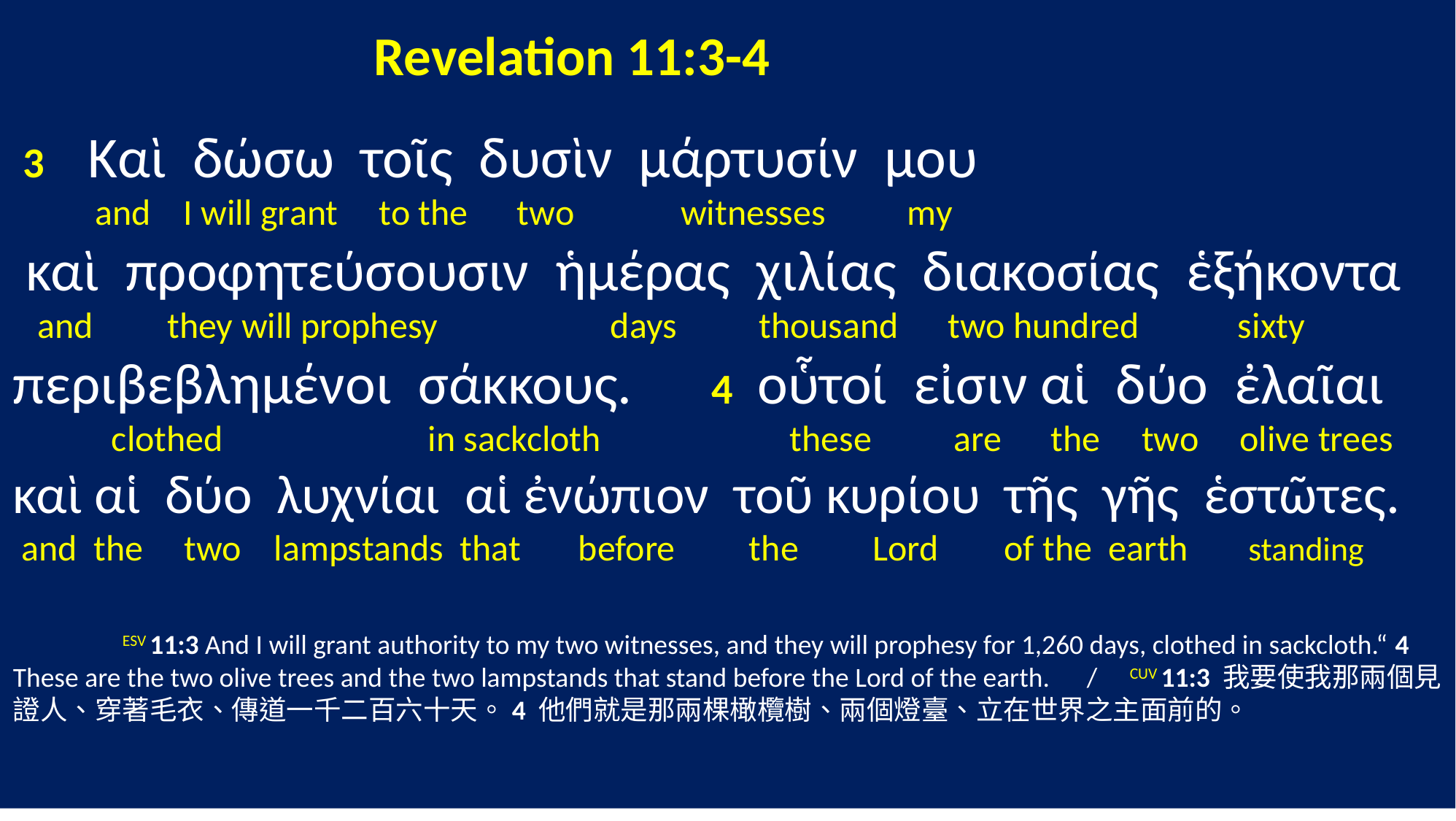

Revelation 11:3-4

 3    Καὶ  δώσω  τοῖς  δυσὶν  μάρτυσίν  μου
          and    I will grant     to the      two             witnesses          my
 καὶ  προφητεύσουσιν  ἡμέρας  χιλίας  διακοσίας  ἑξήκοντα
   and         they will prophesy                     days          thousand      two hundred            sixty
περιβεβλημένοι  σάκκους.      4  οὗτοί  εἰσιν αἱ  δύο  ἐλαῖαι
            clothed                         in sackcloth                       these          are      the     two     olive trees
καὶ αἱ  δύο  λυχνίαι  αἱ ἐνώπιον  τοῦ κυρίου  τῆς  γῆς  ἑστῶτες.
 and  the     two    lampstands  that       before         the         Lord        of the  earth        standing

	ESV 11:3 And I will grant authority to my two witnesses, and they will prophesy for 1,260 days, clothed in sackcloth.“ 4 These are the two olive trees and the two lampstands that stand before the Lord of the earth.      /     CUV 11:3 我要使我那兩個見證人、穿著毛衣、傳道一千二百六十天。4 他們就是那兩棵橄欖樹、兩個燈臺、立在世界之主面前的。